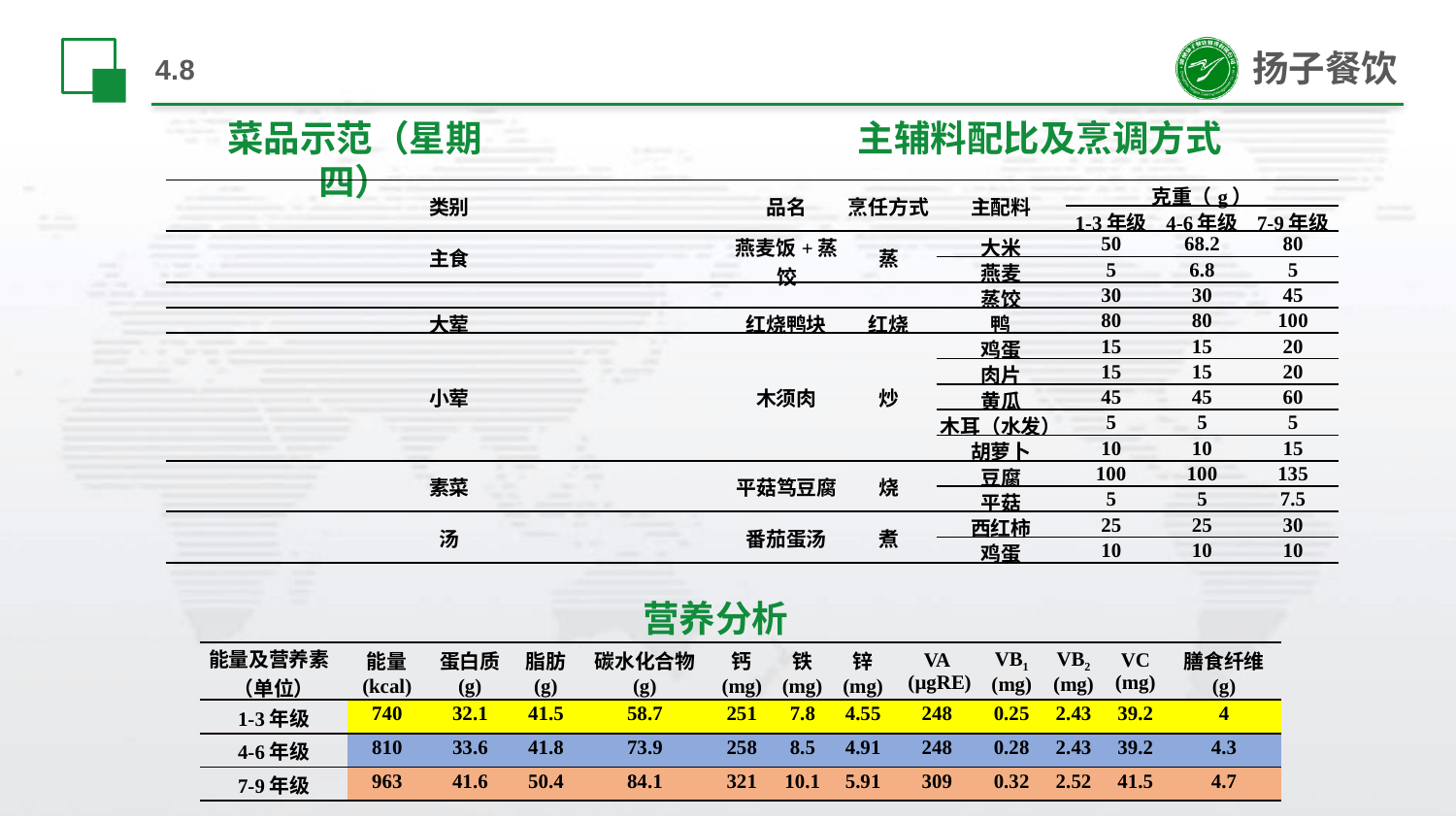

# 4.8
菜品示范（星期四）
主辅料配比及烹调方式
| 类别 | 品名 | 烹任方式 | 主配料 | 克重（g） |  |  |
| --- | --- | --- | --- | --- | --- | --- |
|  |  |  |  | 1-3年级 | 4-6年级 | 7-9年级 |
| 主食 | 燕麦饭+蒸饺 | 蒸 | 大米 | 50 | 68.2 | 80 |
|  |  |  | 燕麦 | 5 | 6.8 | 5 |
|  |  |  | 蒸饺 | 30 | 30 | 45 |
| 大荤 | 红烧鸭块 | 红烧 | 鸭 | 80 | 80 | 100 |
| 小荤 | 木须肉 | 炒 | 鸡蛋 | 15 | 15 | 20 |
|  |  |  | 肉片 | 15 | 15 | 20 |
|  |  |  | 黄瓜 | 45 | 45 | 60 |
|  |  |  | 木耳（水发） | 5 | 5 | 5 |
|  |  |  | 胡萝卜 | 10 | 10 | 15 |
| 素菜 | 平菇笃豆腐 | 烧 | 豆腐 | 100 | 100 | 135 |
|  |  |  | 平菇 | 5 | 5 | 7.5 |
| 汤 | 番茄蛋汤 | 煮 | 西红柿 | 25 | 25 | 30 |
|  |  |  | 鸡蛋 | 10 | 10 | 10 |
营养分析
| 能量及营养素 （单位） | 能量 (kcal) | 蛋白质 (g) | 脂肪 (g) | 碳水化合物 (g) | 钙 (mg) | 铁 (mg) | 锌 (mg) | VA (µgRE) | VB1 (mg) | VB2 (mg) | VC (mg) | 膳食纤维 (g) |
| --- | --- | --- | --- | --- | --- | --- | --- | --- | --- | --- | --- | --- |
| 1-3年级 | 740 | 32.1 | 41.5 | 58.7 | 251 | 7.8 | 4.55 | 248 | 0.25 | 2.43 | 39.2 | 4 |
| 4-6年级 | 810 | 33.6 | 41.8 | 73.9 | 258 | 8.5 | 4.91 | 248 | 0.28 | 2.43 | 39.2 | 4.3 |
| 7-9年级 | 963 | 41.6 | 50.4 | 84.1 | 321 | 10.1 | 5.91 | 309 | 0.32 | 2.52 | 41.5 | 4.7 |